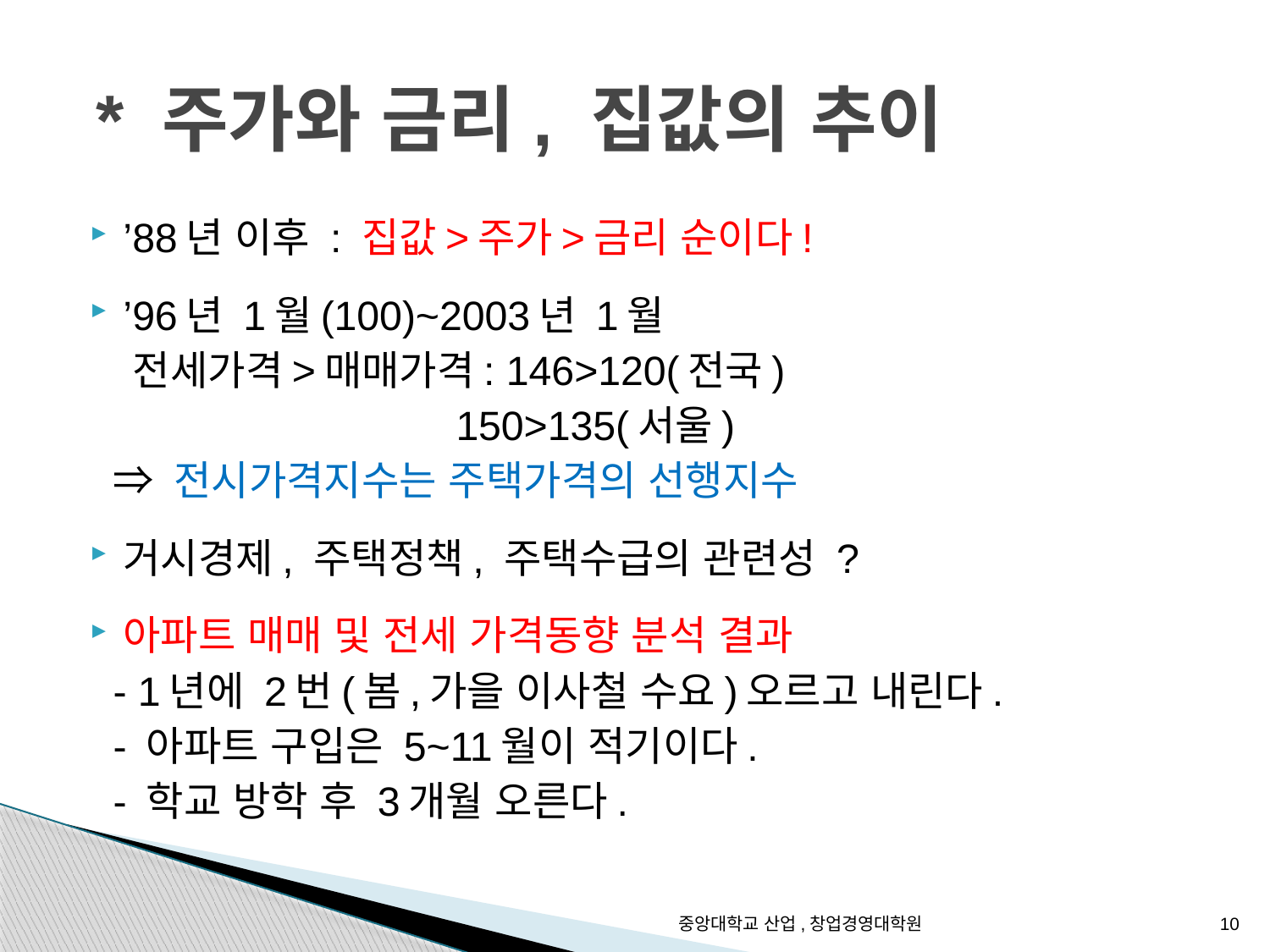

# * 주가와 금리, 집값의 추이
’88년 이후 : 집값>주가>금리 순이다!

’96년 1월(100)~2003년 1월
   전세가격>매매가격: 146>120(전국)
                                150>135(서울)
  ⇒ 전시가격지수는 주택가격의 선행지수

거시경제, 주택정책, 주택수급의 관련성 ?

아파트 매매 및 전세 가격동향 분석 결과
  - 1년에 2번(봄,가을 이사철 수요)오르고 내린다.
  - 아파트 구입은 5~11월이 적기이다.
  - 학교 방학 후 3개월 오른다.
중앙대학교 산업,창업경영대학원
10